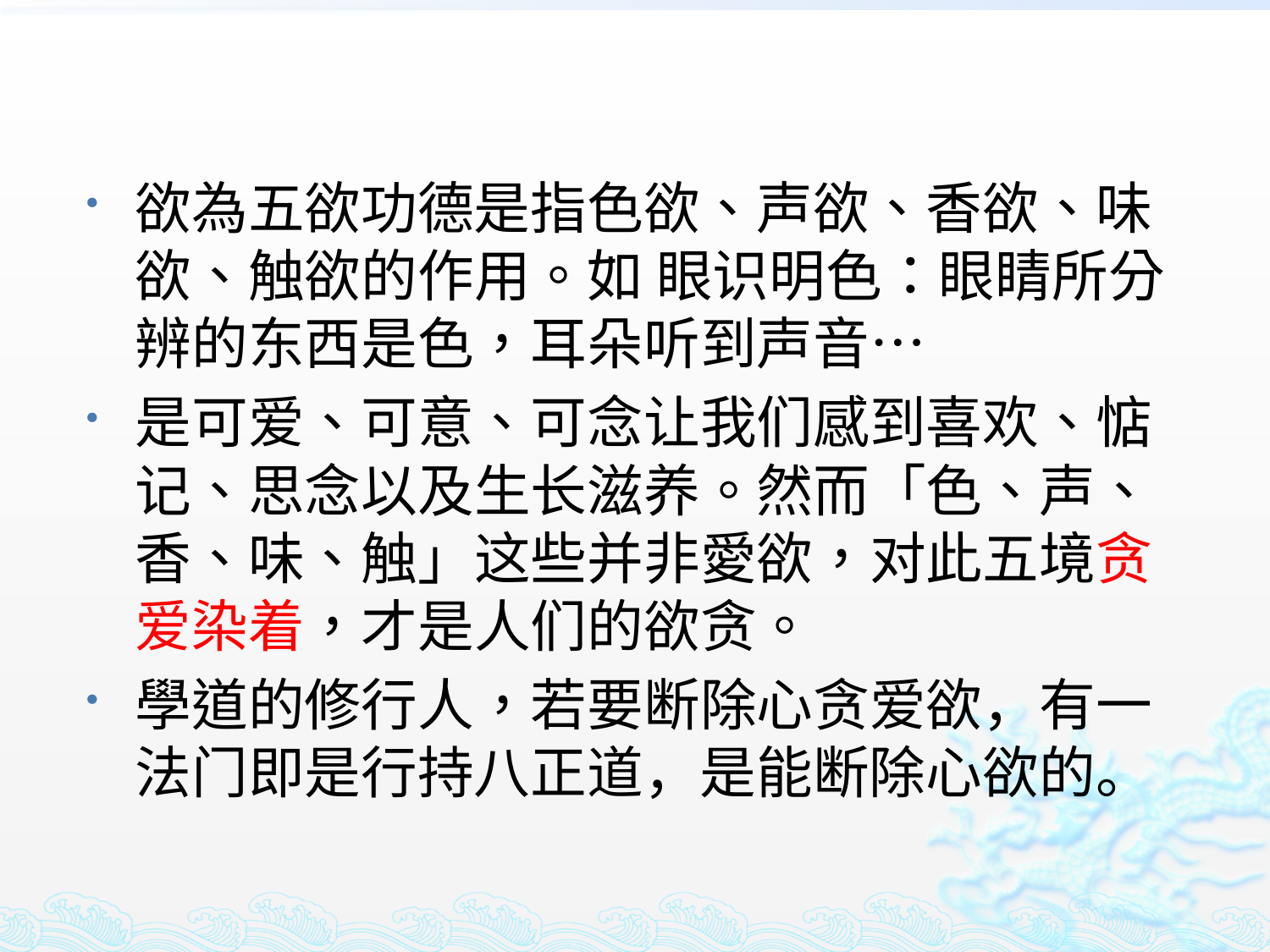

欲為五欲功德是指色欲、声欲、香欲、味欲、触欲的作用。如 眼识明色：眼睛所分辨的东西是色，耳朵听到声音…
是可爱、可意、可念让我们感到喜欢、惦记、思念以及生长滋养。然而「色、声、香、味、触」这些并非愛欲，对此五境贪爱染着，才是人们的欲贪。
學道的修行人，若要断除心贪爱欲，有一法门即是行持八正道，是能断除心欲的。